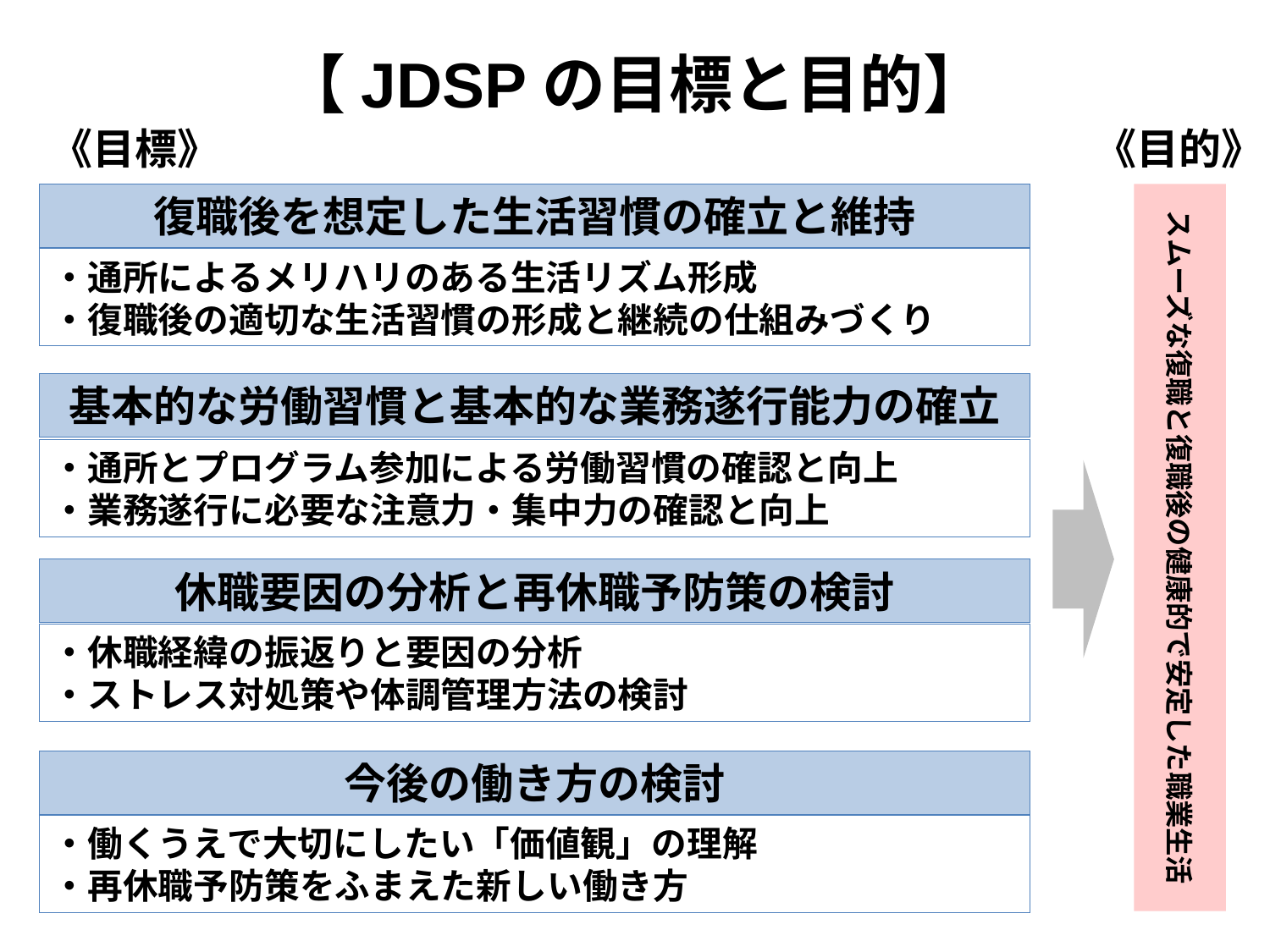

【JDSPの目標と目的】
《目標》
《目的》

スムーズな復職と復職後の健康的で安定した職業生活
復職後を想定した生活習慣の確立と維持
・通所によるメリハリのある生活リズム形成
・復職後の適切な生活習慣の形成と継続の仕組みづくり
基本的な労働習慣と基本的な業務遂行能力の確立
・通所とプログラム参加による労働習慣の確認と向上
・業務遂行に必要な注意力・集中力の確認と向上

休職要因の分析と再休職予防策の検討
・休職経緯の振返りと要因の分析
・ストレス対処策や体調管理方法の検討
今後の働き方の検討
・働くうえで大切にしたい「価値観」の理解
・再休職予防策をふまえた新しい働き方